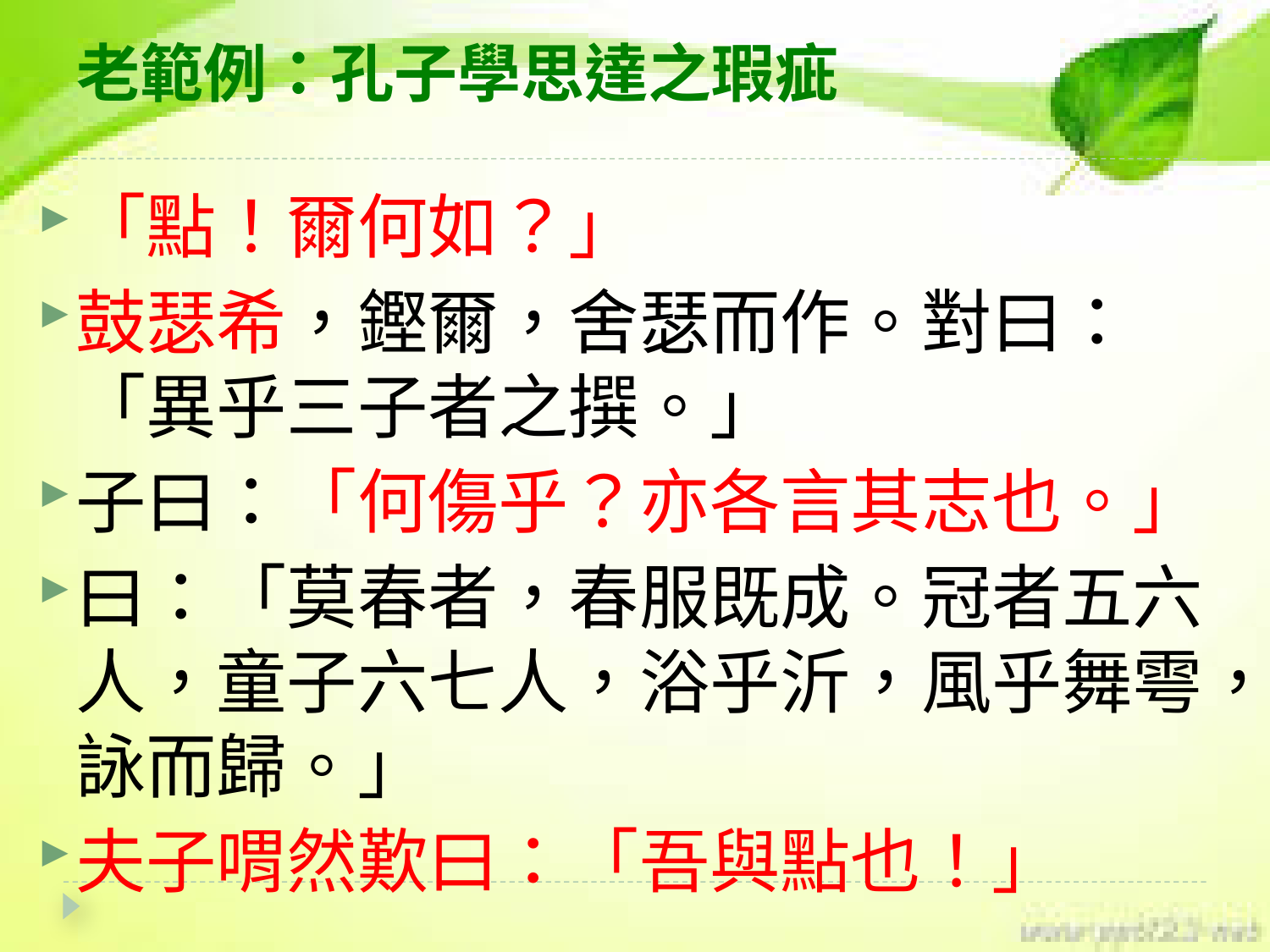

# 老範例：孔子學思達之瑕疵
「點！爾何如？」
鼓瑟希，鏗爾，舍瑟而作。對曰：「異乎三子者之撰。」
子曰：「何傷乎？亦各言其志也。」
曰：「莫春者，春服既成。冠者五六人，童子六七人，浴乎沂，風乎舞雩，詠而歸。」
夫子喟然歎曰：「吾與點也！」